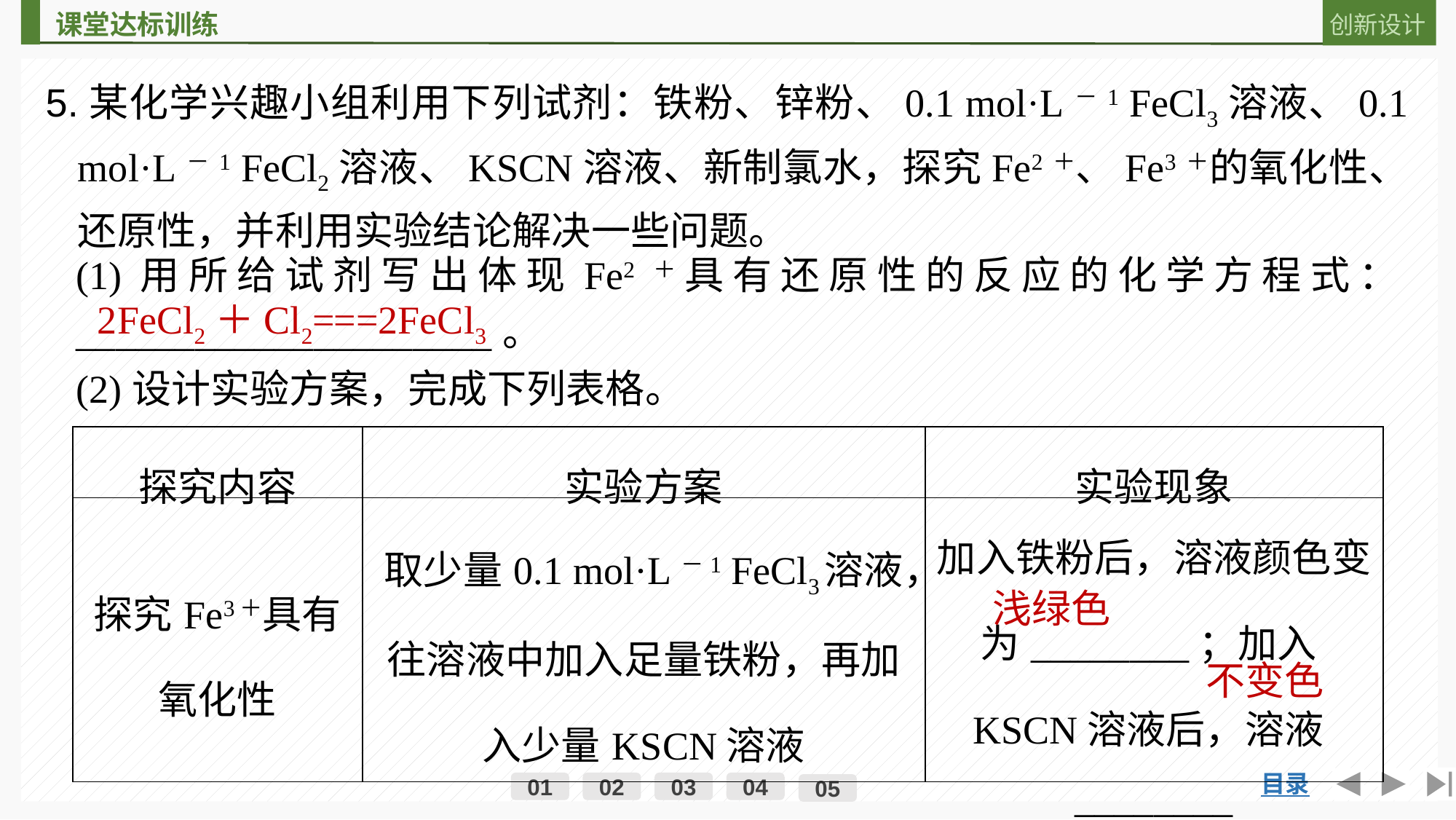

5.某化学兴趣小组利用下列试剂：铁粉、锌粉、0.1 mol·L－1 FeCl3溶液、0.1 mol·L－1 FeCl2溶液、KSCN溶液、新制氯水，探究Fe2＋、Fe3＋的氧化性、还原性，并利用实验结论解决一些问题。
(1)用所给试剂写出体现Fe2＋具有还原性的反应的化学方程式：_____________________。
(2)设计实验方案，完成下列表格。
2FeCl2＋Cl2===2FeCl3
| 探究内容 | 实验方案 | 实验现象 |
| --- | --- | --- |
| 探究Fe3＋具有氧化性 | 取少量0.1 mol·L－1 FeCl3溶液，往溶液中加入足量铁粉，再加入少量KSCN溶液 | 加入铁粉后，溶液颜色变为\_\_\_\_\_\_\_\_；加入KSCN溶液后，溶液\_\_\_\_\_\_\_\_ |
浅绿色
不变色